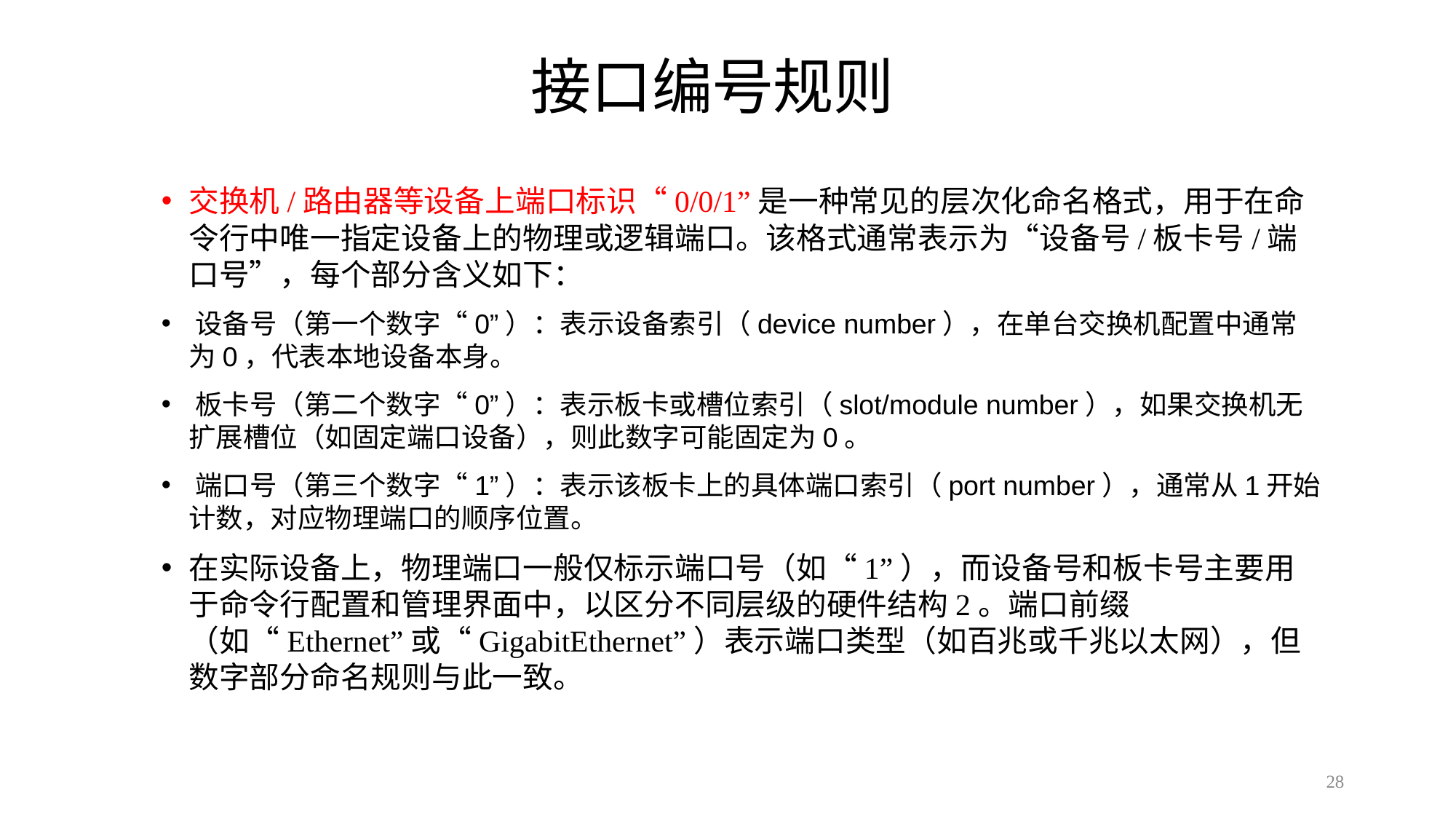

# 接口编号规则
交换机/路由器等设备上端口标识“0/0/1”是一种常见的层次化命名格式，用于在命令行中唯一指定设备上的物理或逻辑端口。该格式通常表示为“设备号/板卡号/端口号”，每个部分含义如下：
‌设备号（第一个数字“0”）‌：表示设备索引（device number），在单台交换机配置中通常为0，代表本地设备本身。
‌板卡号（第二个数字“0”）‌：表示板卡或槽位索引（slot/module number），如果交换机无扩展槽位（如固定端口设备），则此数字可能固定为0。
‌端口号（第三个数字“1”）‌：表示该板卡上的具体端口索引（port number），通常从1开始计数，对应物理端口的顺序位置。
在实际设备上，物理端口一般仅标示端口号（如“1”），而设备号和板卡号主要用于命令行配置和管理界面中，以区分不同层级的硬件结构2。端口前缀（如“Ethernet”或“GigabitEthernet”）表示端口类型（如百兆或千兆以太网），但数字部分命名规则与此一致。
28